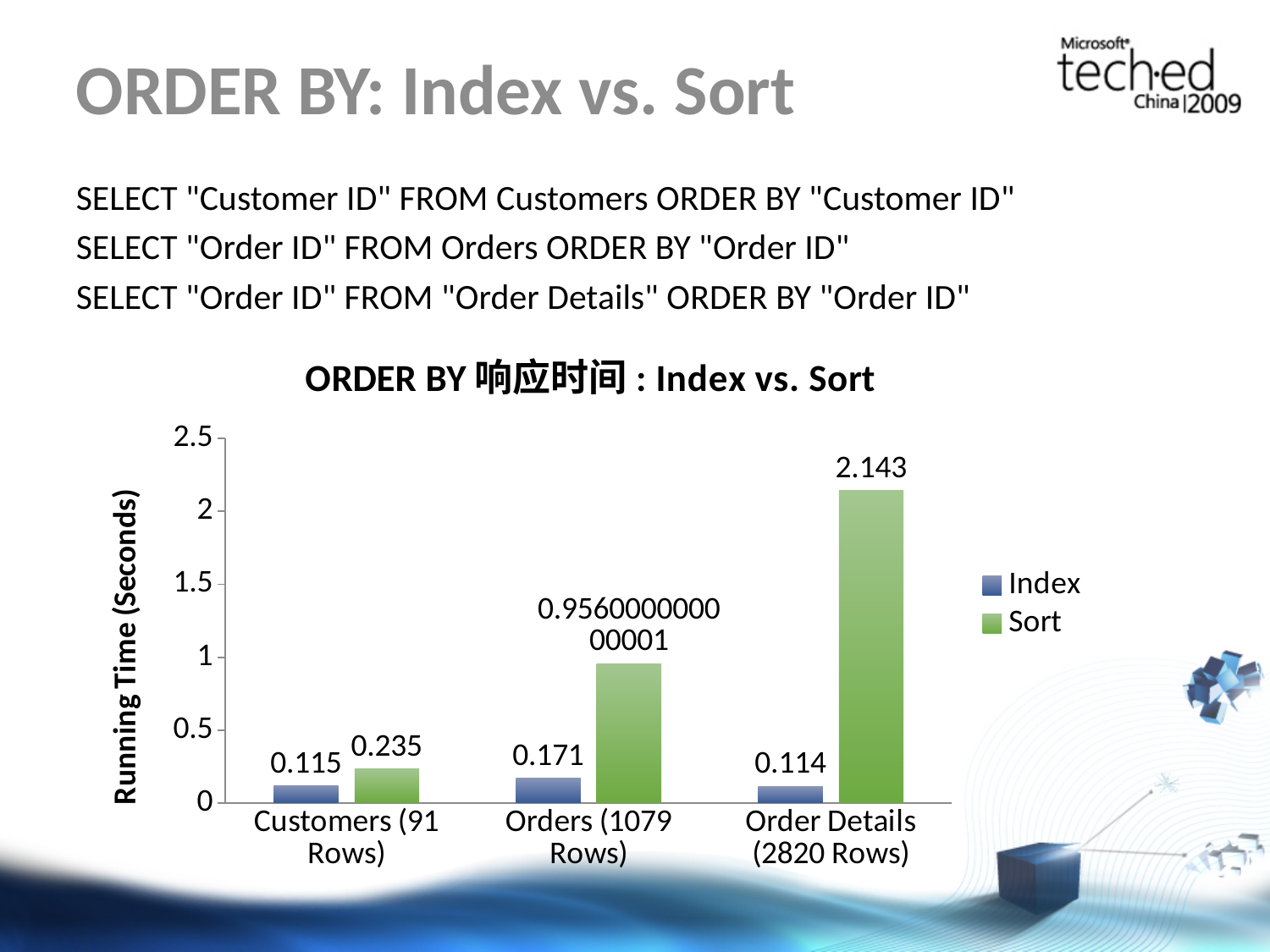

# ORDER BY: Index vs. Sort
SELECT "Customer ID" FROM Customers ORDER BY "Customer ID"
SELECT "Order ID" FROM Orders ORDER BY "Order ID"
SELECT "Order ID" FROM "Order Details" ORDER BY "Order ID"

### Chart: ORDER BY响应时间: Index vs. Sort

| Category | Index | Sort |
|---|---|---|
| Customers (91 Rows) | 0.115 | 0.23500000000000001 |
| Orders (1079 Rows) | 0.171 | 0.9560000000000006 |
| Order Details (2820 Rows) | 0.114 | 2.143 |